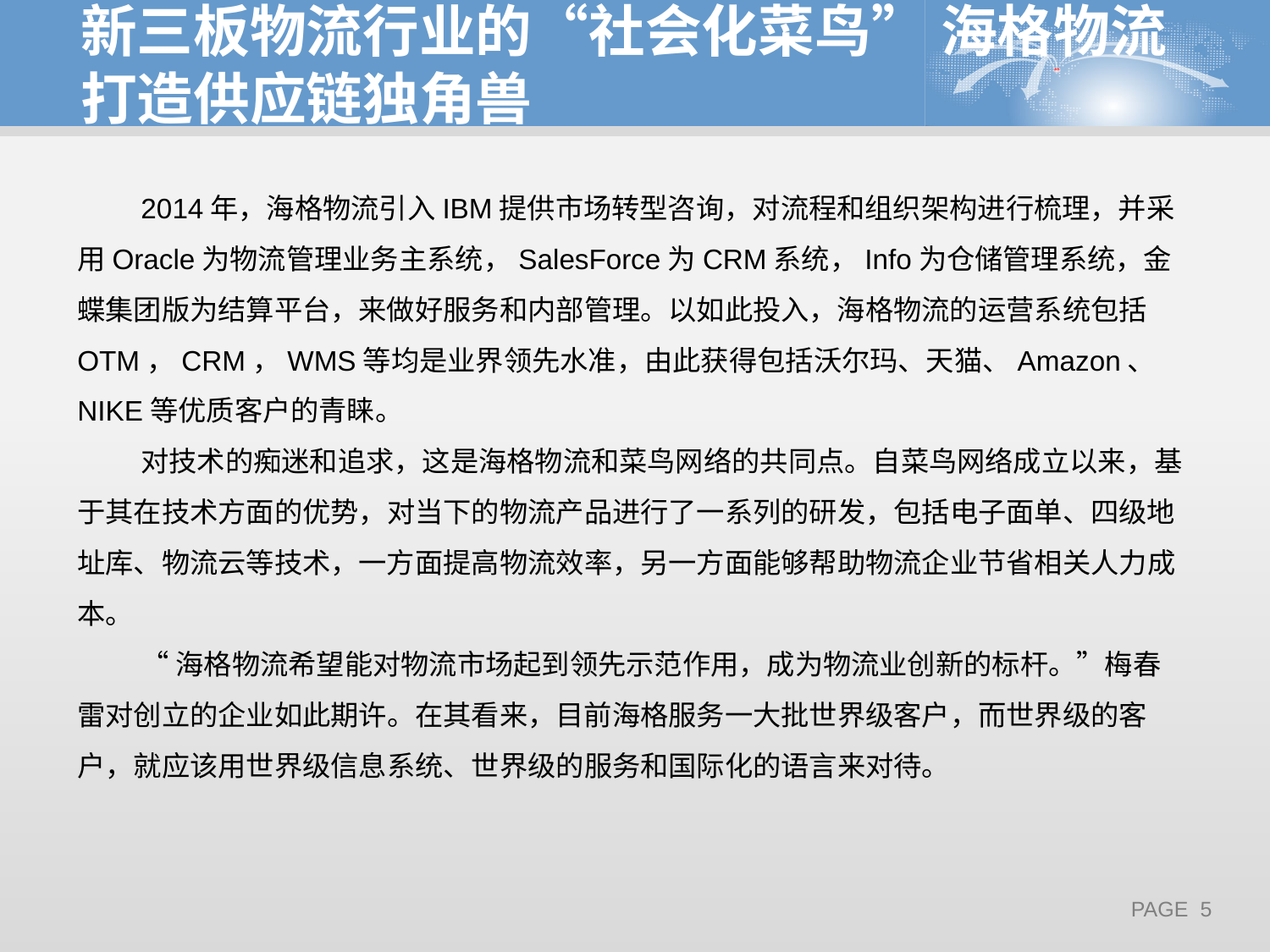

新三板物流行业的“社会化菜鸟” 海格物流打造供应链独角兽
2014年，海格物流引入IBM提供市场转型咨询，对流程和组织架构进行梳理，并采用Oracle为物流管理业务主系统，SalesForce为CRM系统，Info为仓储管理系统，金蝶集团版为结算平台，来做好服务和内部管理。以如此投入，海格物流的运营系统包括OTM，CRM，WMS等均是业界领先水准，由此获得包括沃尔玛、天猫、Amazon、NIKE等优质客户的青睐。
对技术的痴迷和追求，这是海格物流和菜鸟网络的共同点。自菜鸟网络成立以来，基于其在技术方面的优势，对当下的物流产品进行了一系列的研发，包括电子面单、四级地址库、物流云等技术，一方面提高物流效率，另一方面能够帮助物流企业节省相关人力成本。
“海格物流希望能对物流市场起到领先示范作用，成为物流业创新的标杆。”梅春雷对创立的企业如此期许。在其看来，目前海格服务一大批世界级客户，而世界级的客户，就应该用世界级信息系统、世界级的服务和国际化的语言来对待。